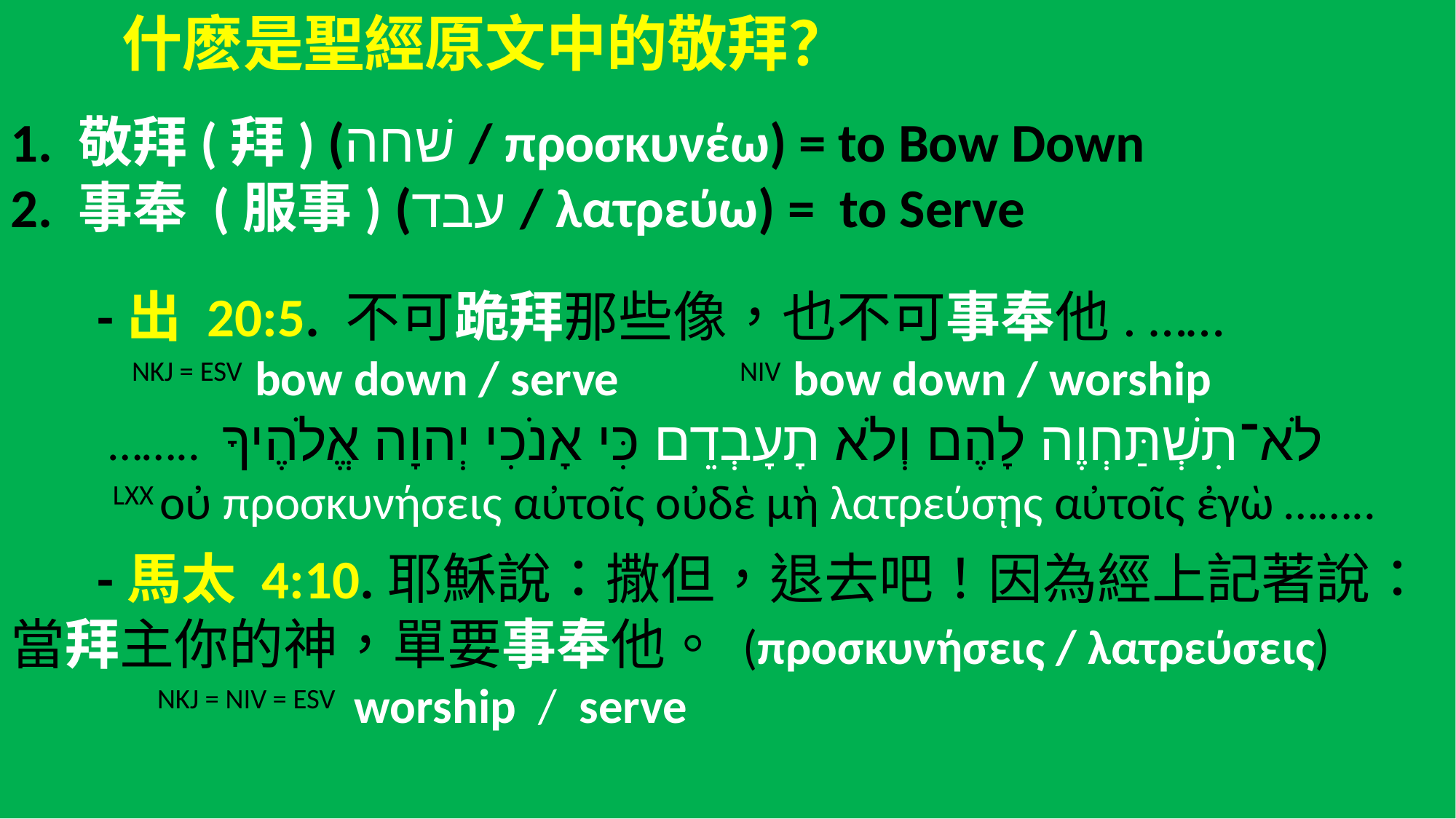

什麽是聖經原文中的敬拜？

1. 敬拜(拜) (שׁחה / προσκυνέω) = to Bow Down
2. 事奉 (服事) (עבד / λατρεύω) =  to Serve

       -出 20:5. 不可跪拜那些像，也不可事奉他. ……
                   NKJ = ESV  bow down / serve           NIV  bow down / worship
         ……..  ‎לֹא־תִשְׁתַּחְוֶה לָהֶם וְלֹא תָעָבְדֵם כִּי אָנֹכִי יְהוָה אֱלֹהֶיךָ
                LXX οὐ προσκυνήσεις αὐτοῖς οὐδὲ μὴ λατρεύσῃς αὐτοῖς ἐγὼ ……..

       -馬太 4:10.耶穌說：撒但，退去吧！因為經上記著說：當拜主你的神，單要事奉他。 (προσκυνήσεις / λατρεύσεις)
                       NKJ = NIV = ESV   worship  /  serve